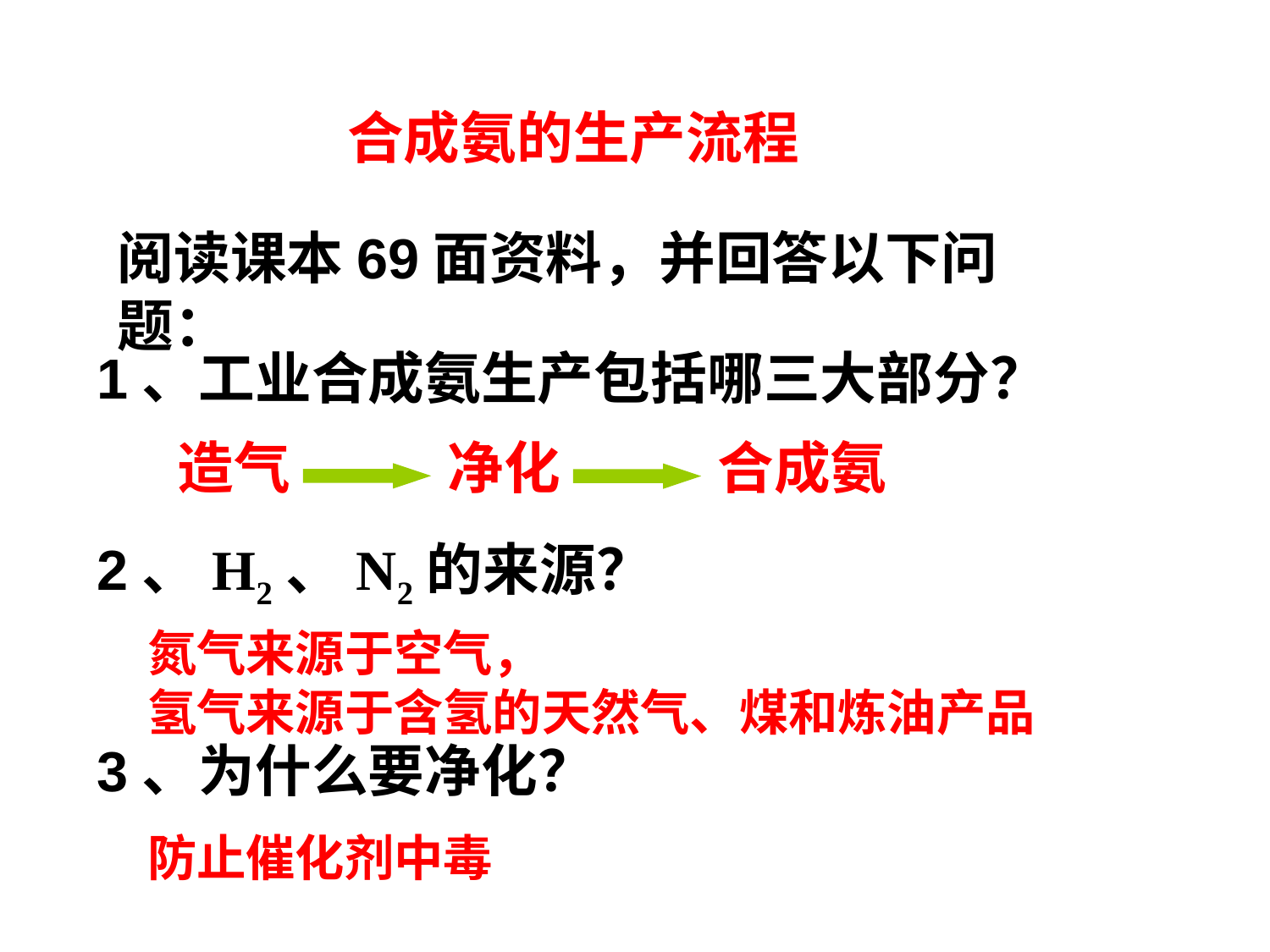

合成氨的生产流程
阅读课本69面资料，并回答以下问题：
1、工业合成氨生产包括哪三大部分？

2、H2、N2的来源？

3、为什么要净化？
造气
合成氨
净化

氮气来源于空气，
氢气来源于含氢的天然气、煤和炼油产品
防止催化剂中毒